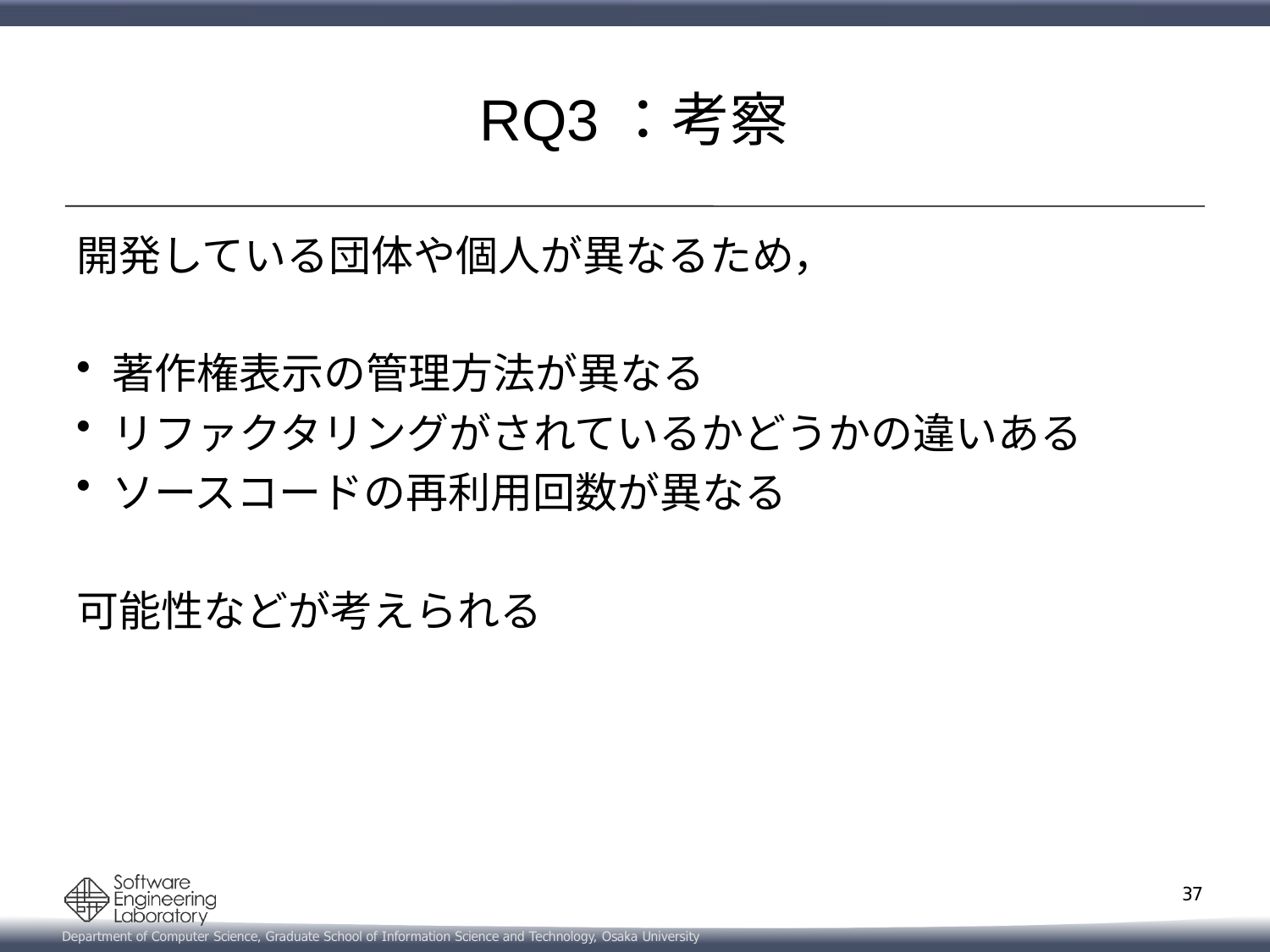

# RQ3：考察
開発している団体や個人が異なるため，

著作権表示の管理方法が異なる
リファクタリングがされているかどうかの違いある
ソースコードの再利用回数が異なる

可能性などが考えられる
37